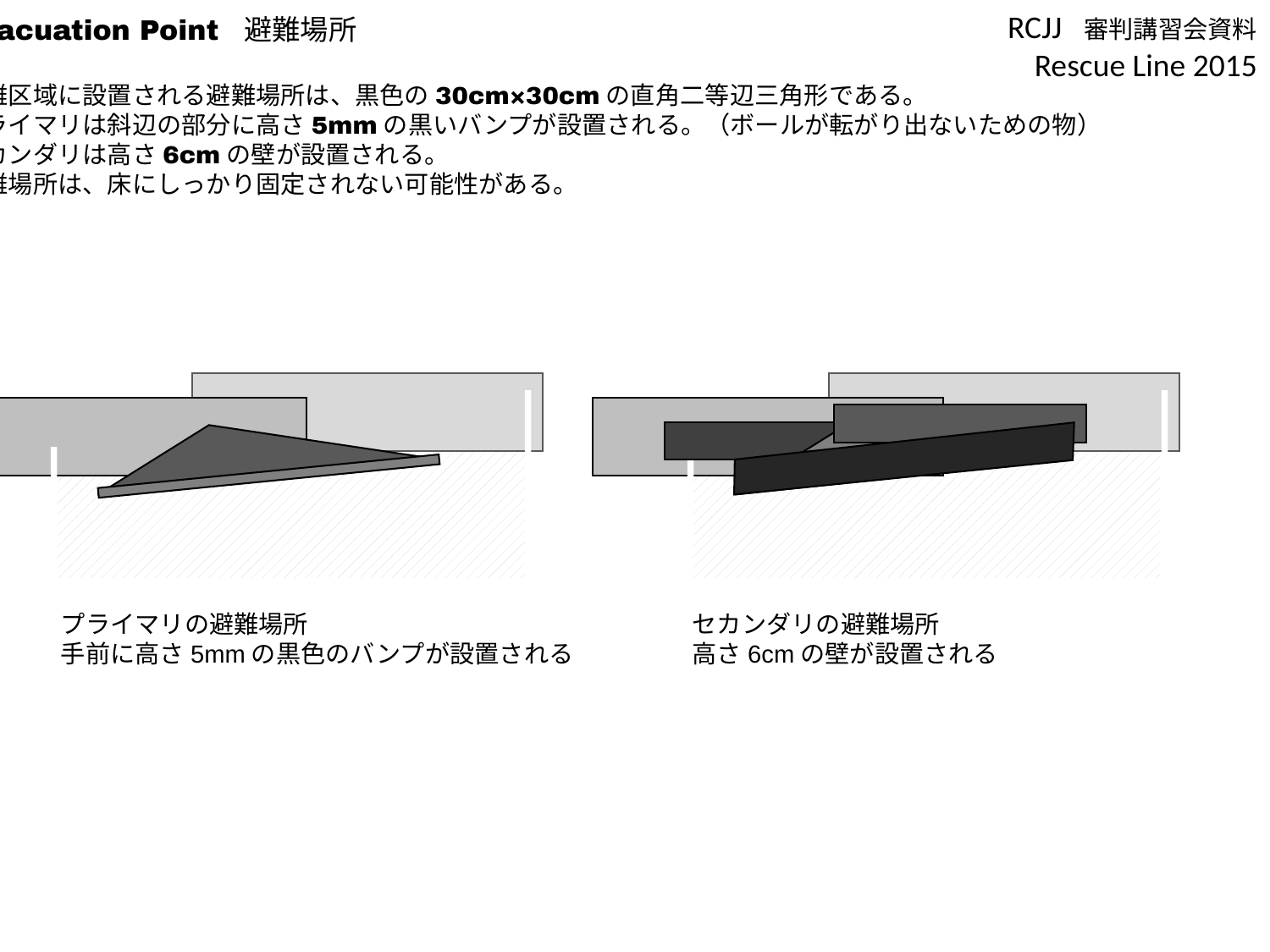

Evacuation Point  避難場所

避難区域に設置される避難場所は、黒色の30cm×30cmの直角二等辺三角形である。
プライマリは斜辺の部分に高さ5mmの黒いバンプが設置される。（ボールが転がり出ないための物）
セカンダリは高さ6cmの壁が設置される。
避難場所は、床にしっかり固定されない可能性がある。

プライマリの避難場所
手前に高さ5mmの黒色のバンプが設置される
セカンダリの避難場所
高さ6cmの壁が設置される